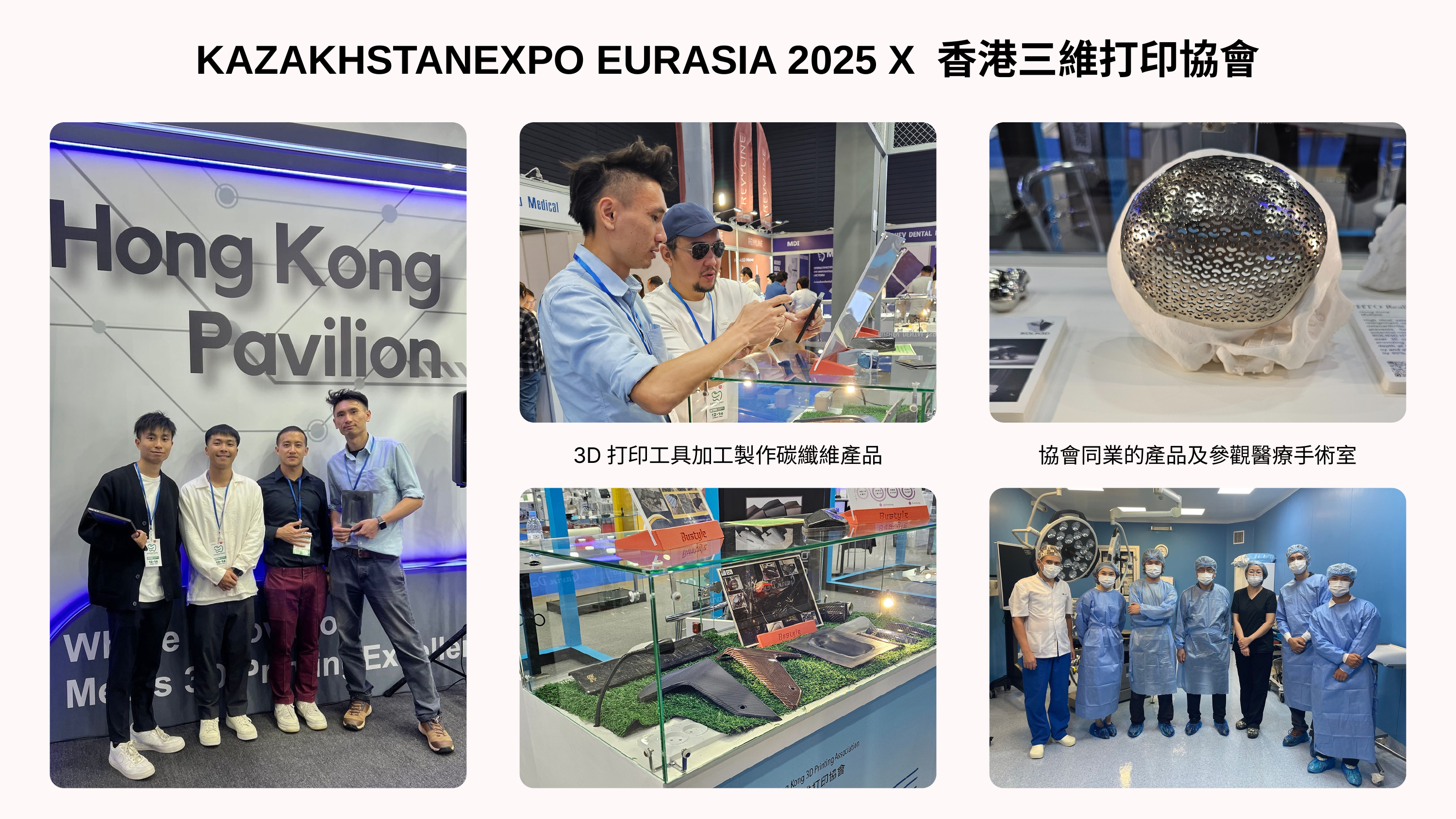

KAZAKHSTANEXPO EURASIA 2025 X 香港三維打印協會

3D打印工具加工製作碳纖維產品
協會同業的產品及參觀醫療手術室